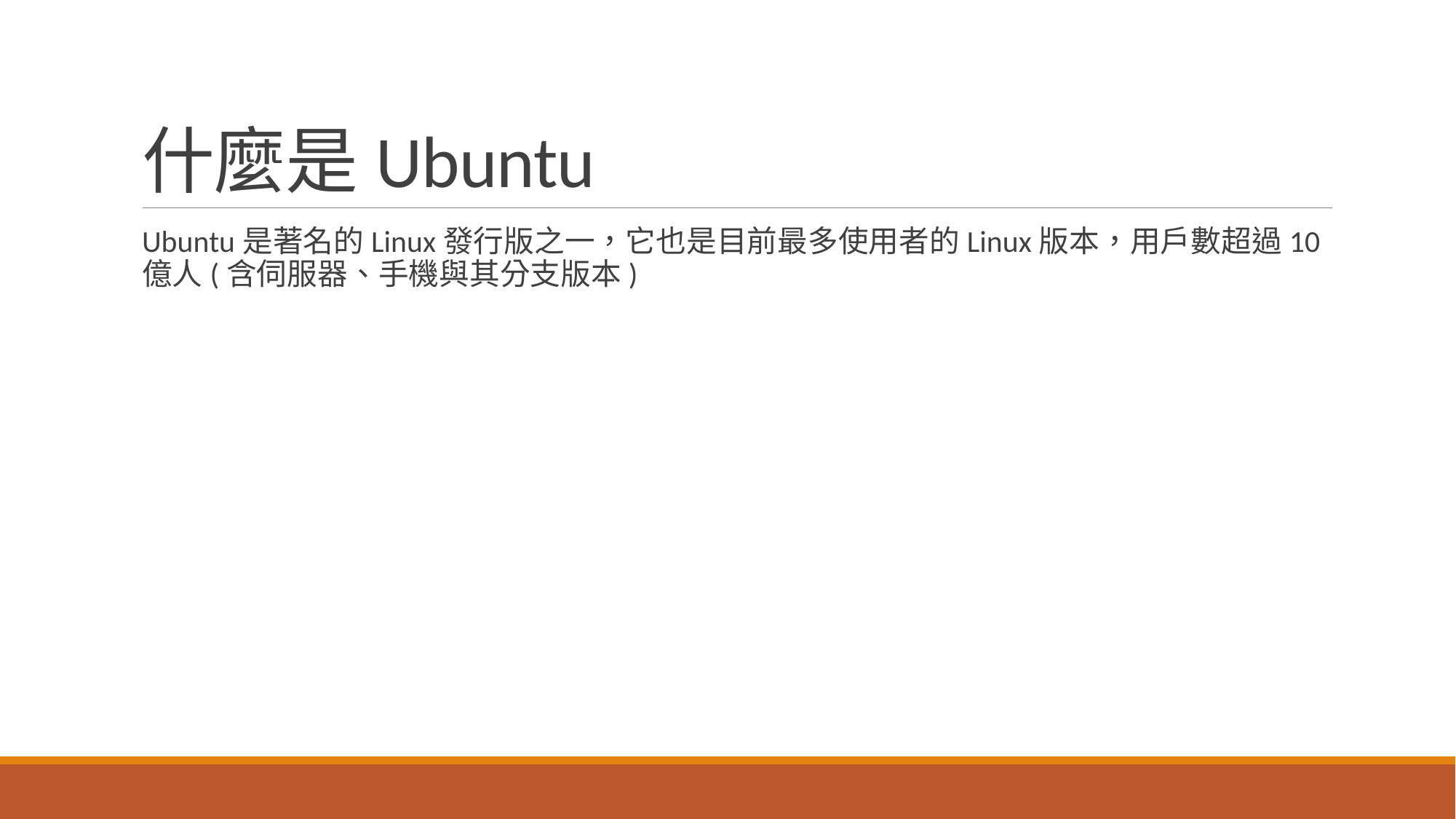

# 什麼是Ubuntu
Ubuntu是著名的Linux發行版之一，它也是目前最多使用者的Linux版本，用戶數超過10億人(含伺服器、手機與其分支版本)